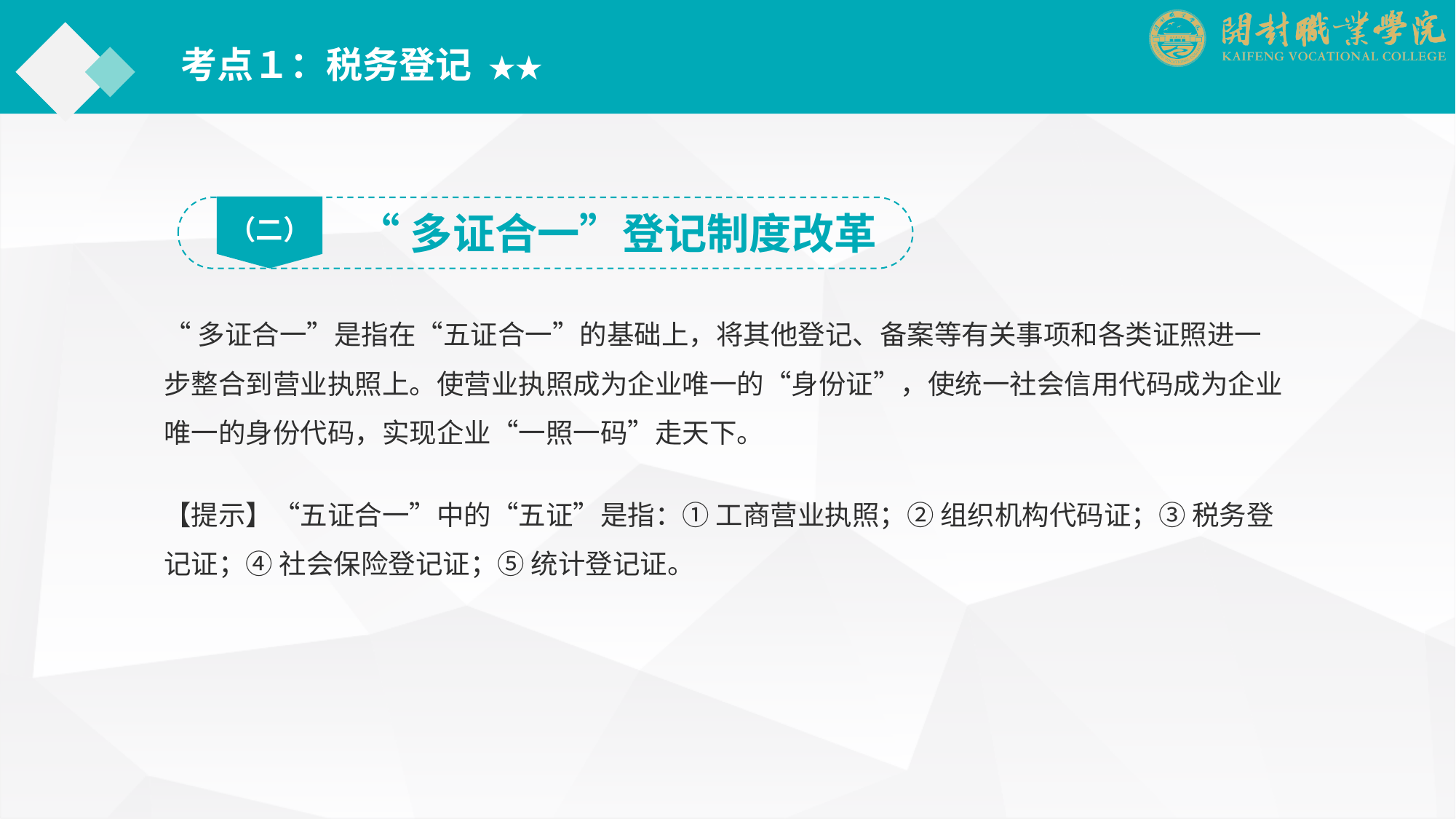

考点１：税务登记  ★★
（二）

“多证合一”登记制度改革
“多证合一”是指在“五证合一”的基础上，将其他登记、备案等有关事项和各类证照进一步整合到营业执照上。使营业执照成为企业唯一的“身份证”，使统一社会信用代码成为企业唯一的身份代码，实现企业“一照一码”走天下。
【提示】“五证合一”中的“五证”是指：① 工商营业执照；② 组织机构代码证；③ 税务登记证；④ 社会保险登记证；⑤ 统计登记证。